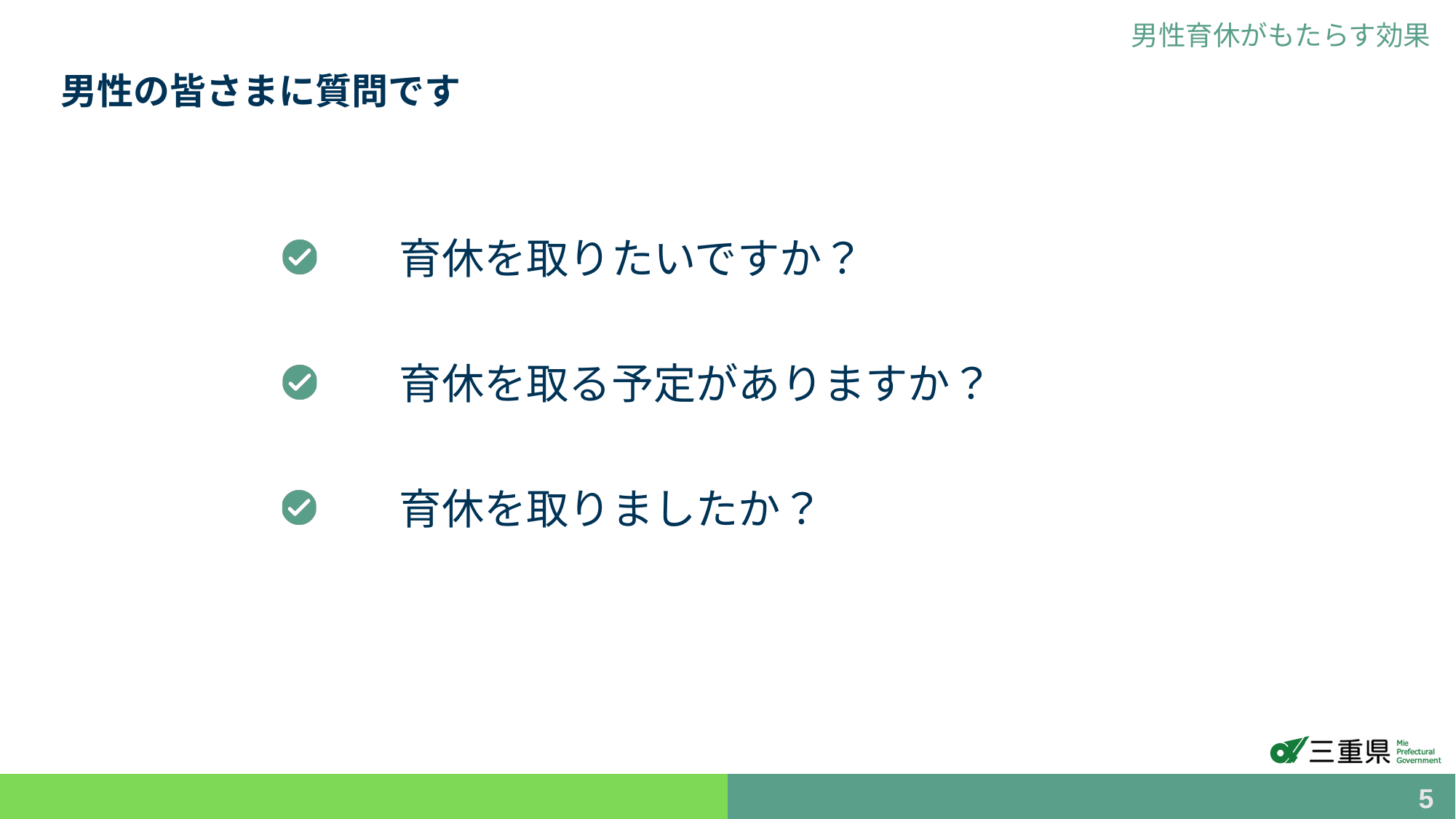

男性育休がもたらす効果
男性の皆さまに質問です
育休を取りたいですか？

育休を取る予定がありますか？

育休を取りましたか？